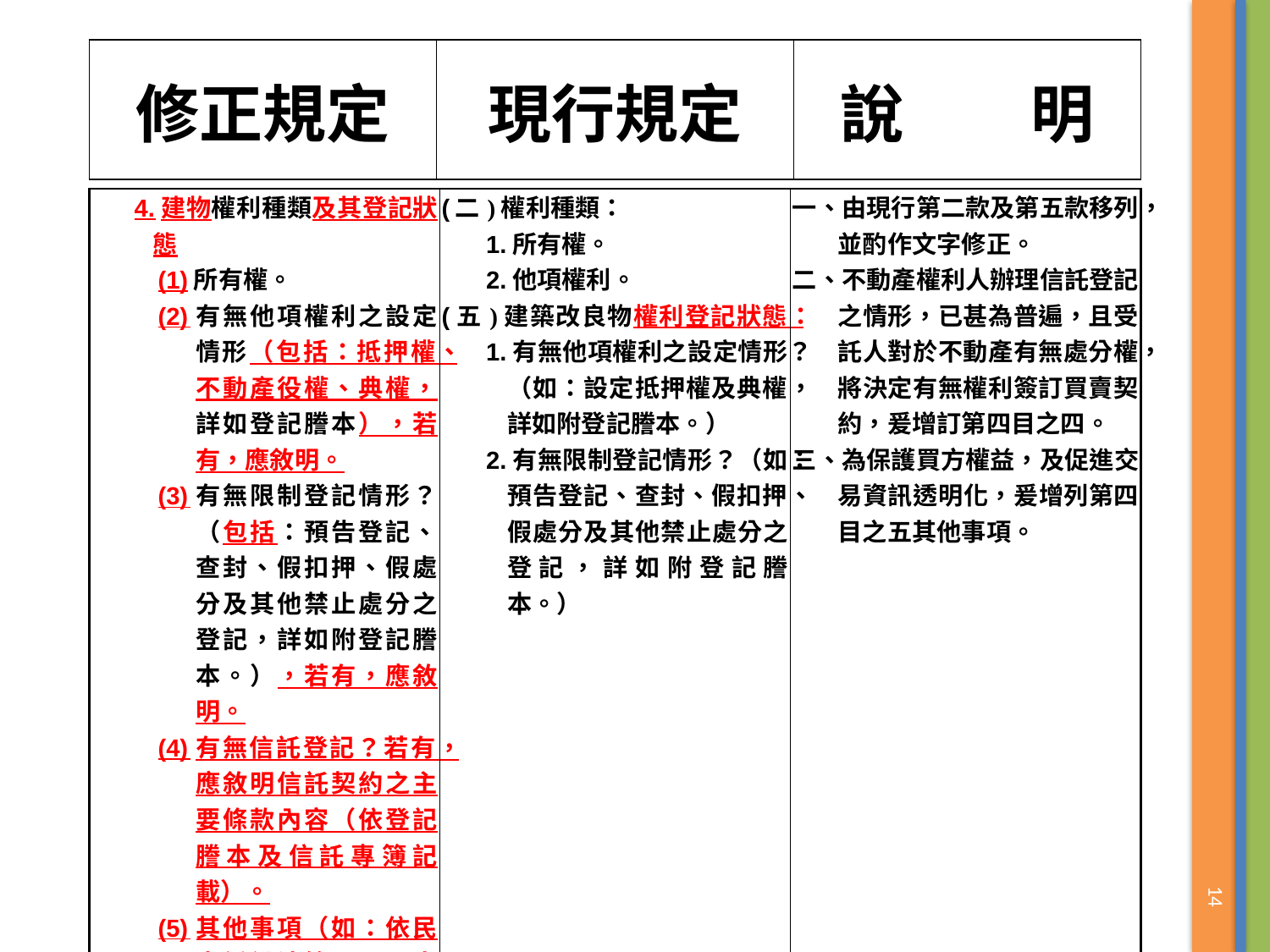

| 修正規定 | 現行規定 | 說　　明 |
| --- | --- | --- |
| 4.建物權利種類及其登記狀態 (1)所有權。 (2)有無他項權利之設定情形（包括：抵押權、不動產役權、典權，詳如登記謄本），若有，應敘明。 (3)有無限制登記情形？（包括：預告登記、查封、假扣押、假處分及其他禁止處分之登記，詳如附登記謄本。），若有，應敘明。 (4)有無信託登記？若有，應敘明信託契約之主要條款內容（依登記謄本及信託專簿記載）。 (5)其他事項（如：依民事訴訟法第二百五十四條規定及其他相關之註記等）。 | (二)權利種類： 1.所有權。 2.他項權利。 (五)建築改良物權利登記狀態： 1.有無他項權利之設定情形？（如：設定抵押權及典權，詳如附登記謄本。） 2.有無限制登記情形？（如：預告登記、查封、假扣押、假處分及其他禁止處分之登記，詳如附登記謄本。） | 一、由現行第二款及第五款移列，並酌作文字修正。 二、不動產權利人辦理信託登記之情形，已甚為普遍，且受託人對於不動產有無處分權，將決定有無權利簽訂買賣契約，爰增訂第四目之四。 三、為保護買方權益，及促進交易資訊透明化，爰增列第四目之五其他事項。 |
| --- | --- | --- |
14